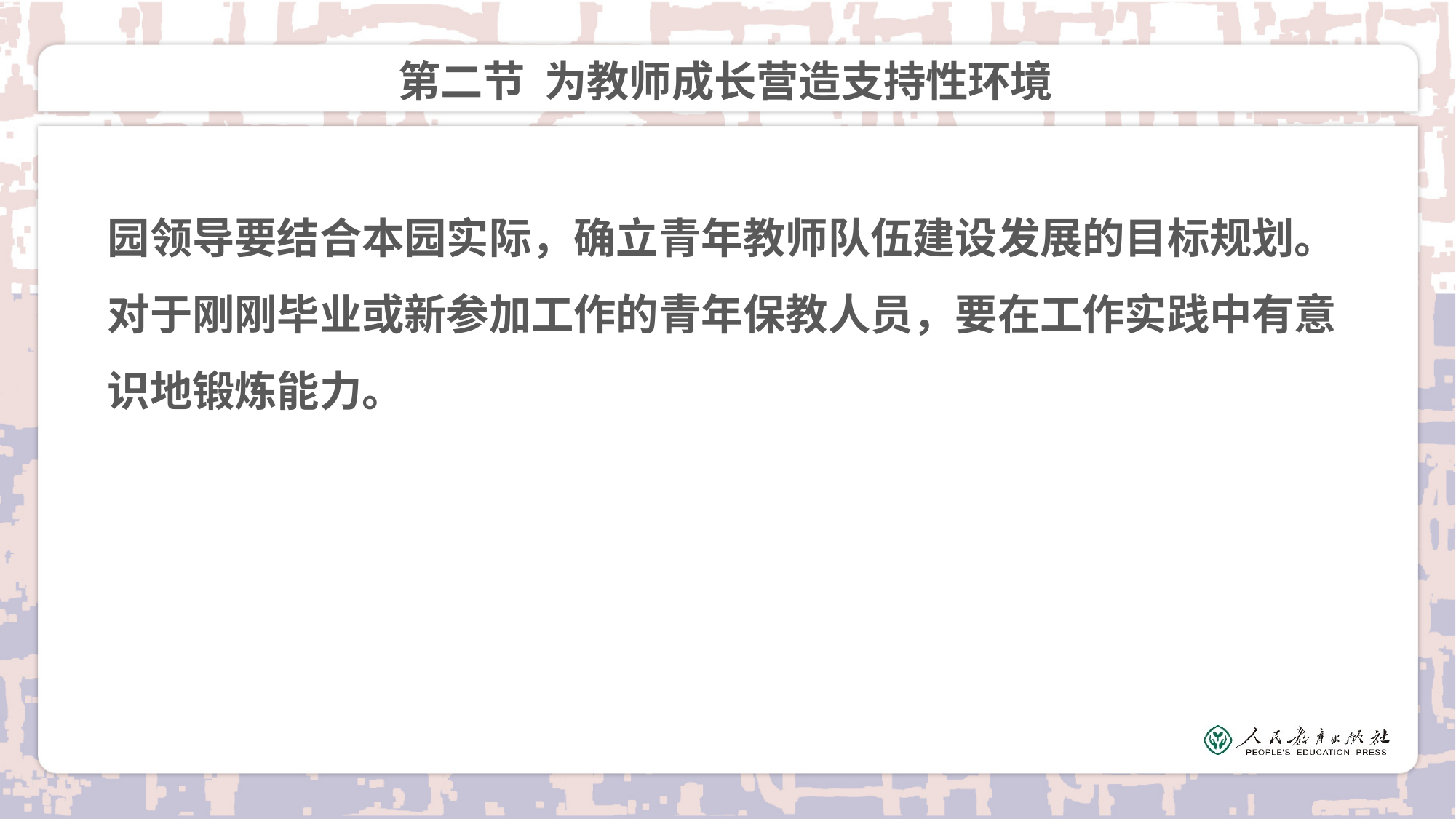

# 第二节  为教师成长营造支持性环境
园领导要结合本园实际，确立青年教师队伍建设发展的目标规划。对于刚刚毕业或新参加工作的青年保教人员，要在工作实践中有意识地锻炼能力。